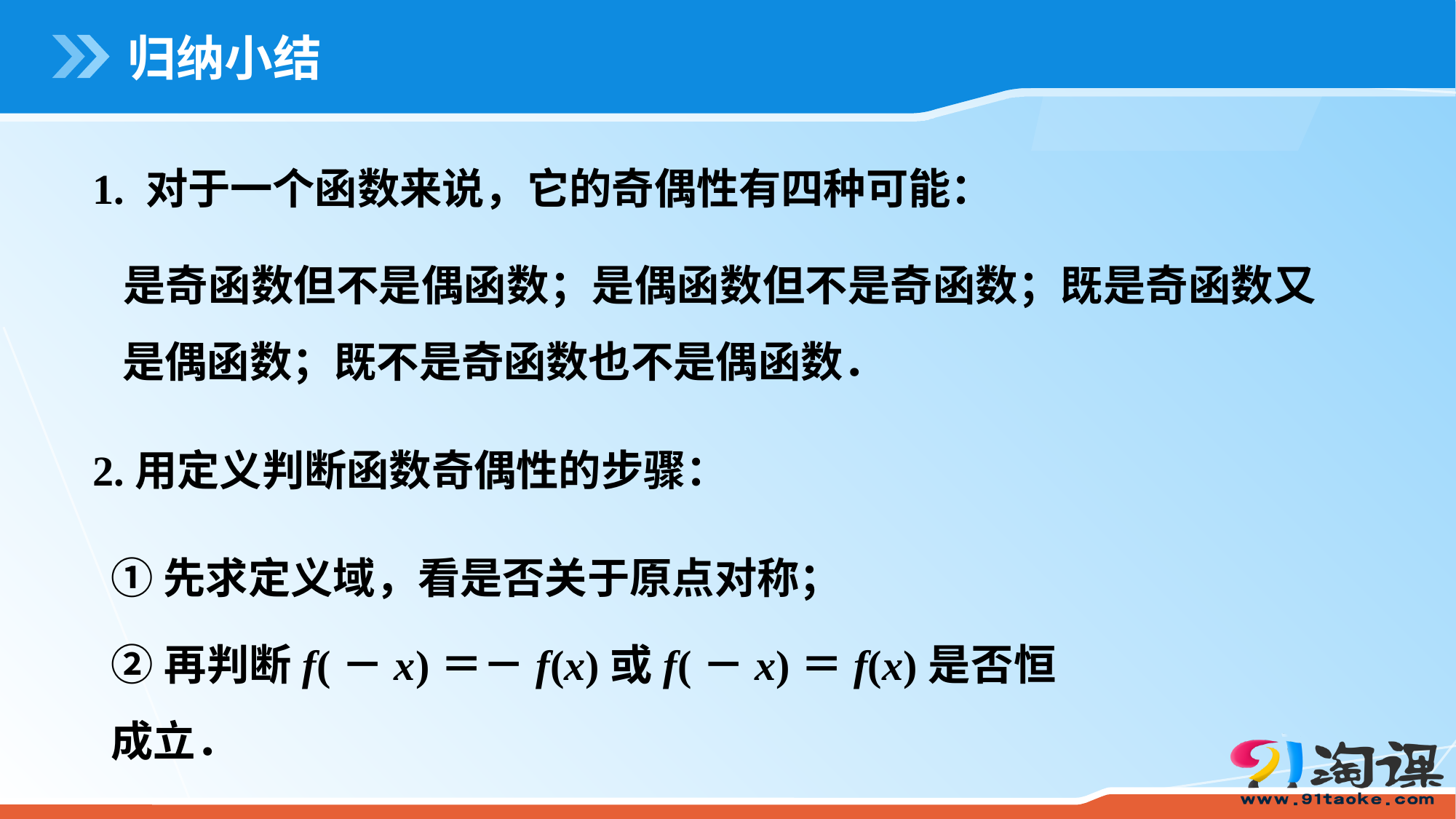

# 归纳小结
1. 对于一个函数来说，它的奇偶性有四种可能：
  是奇函数但不是偶函数；是偶函数但不是奇函数；既是奇函数又
  是偶函数；既不是奇函数也不是偶函数．
2.用定义判断函数奇偶性的步骤：
①先求定义域，看是否关于原点对称；
②再判断f(－x)＝－f(x)或f(－x)＝f(x)是否恒成立．